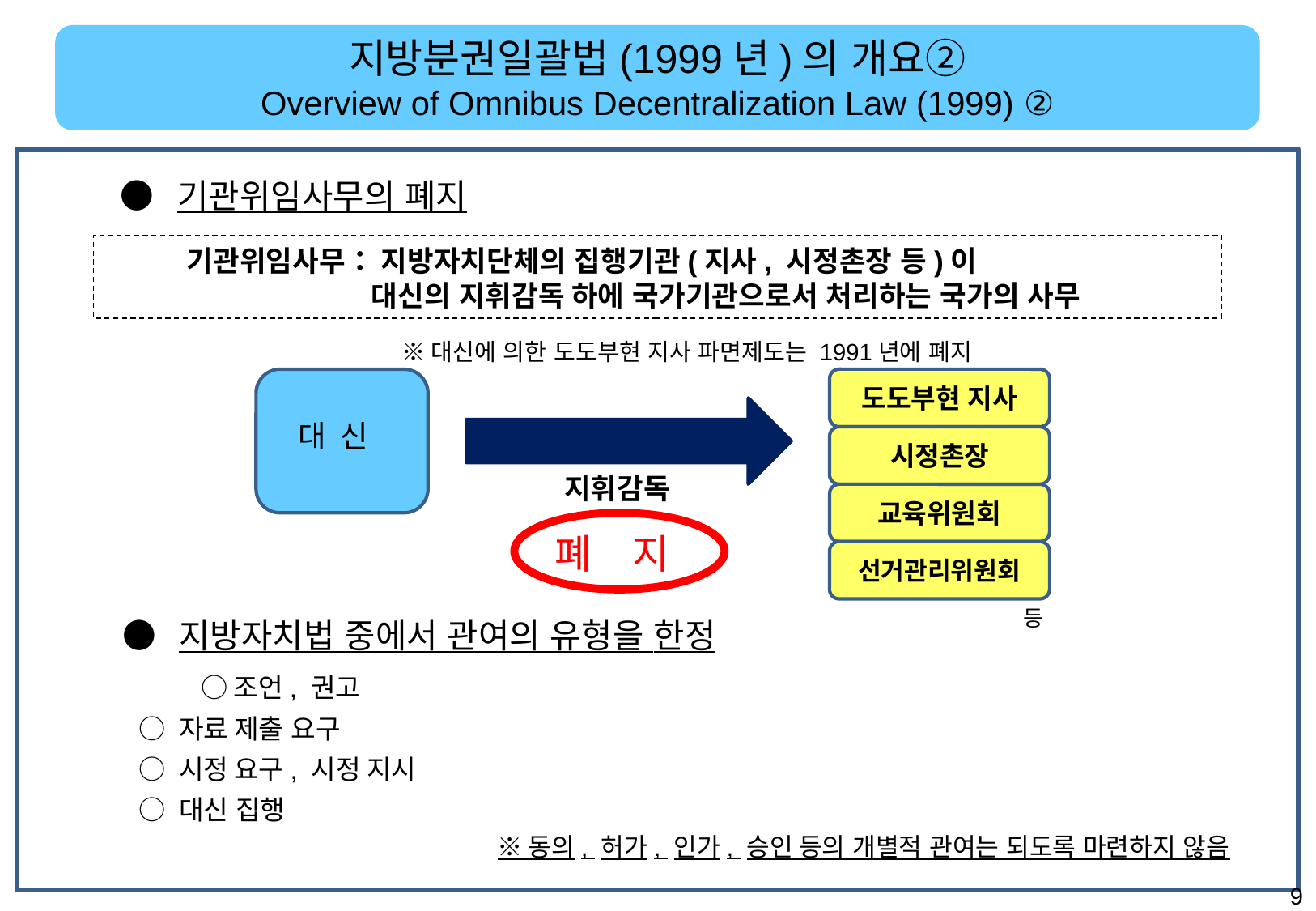

지방분권일괄법(1999년)의 개요②
Overview of Omnibus Decentralization Law (1999) ②

  ●  기관위임사무의 폐지
　　   기관위임사무： 지방자치단체의 집행기관(지사, 시정촌장 등)이
                                대신의 지휘감독 하에 국가기관으로서 처리하는 국가의 사무
※대신에 의한 도도부현 지사 파면제도는 1991년에 폐지

도도부현 지사

   대  신
시정촌장
지휘감독
교육위원회

폐　지
선거관리위원회
등

　　　　　　 ○ 조언, 권고
                     ○ 자료 제출 요구
                     ○ 시정 요구, 시정 지시
                     ○ 대신 집행
　　　　　　　　　　　　　　　　※ 동의, 허가, 인가, 승인 등의 개별적 관여는 되도록 마련하지 않음
 ●  지방자치법 중에서 관여의 유형을 한정
9